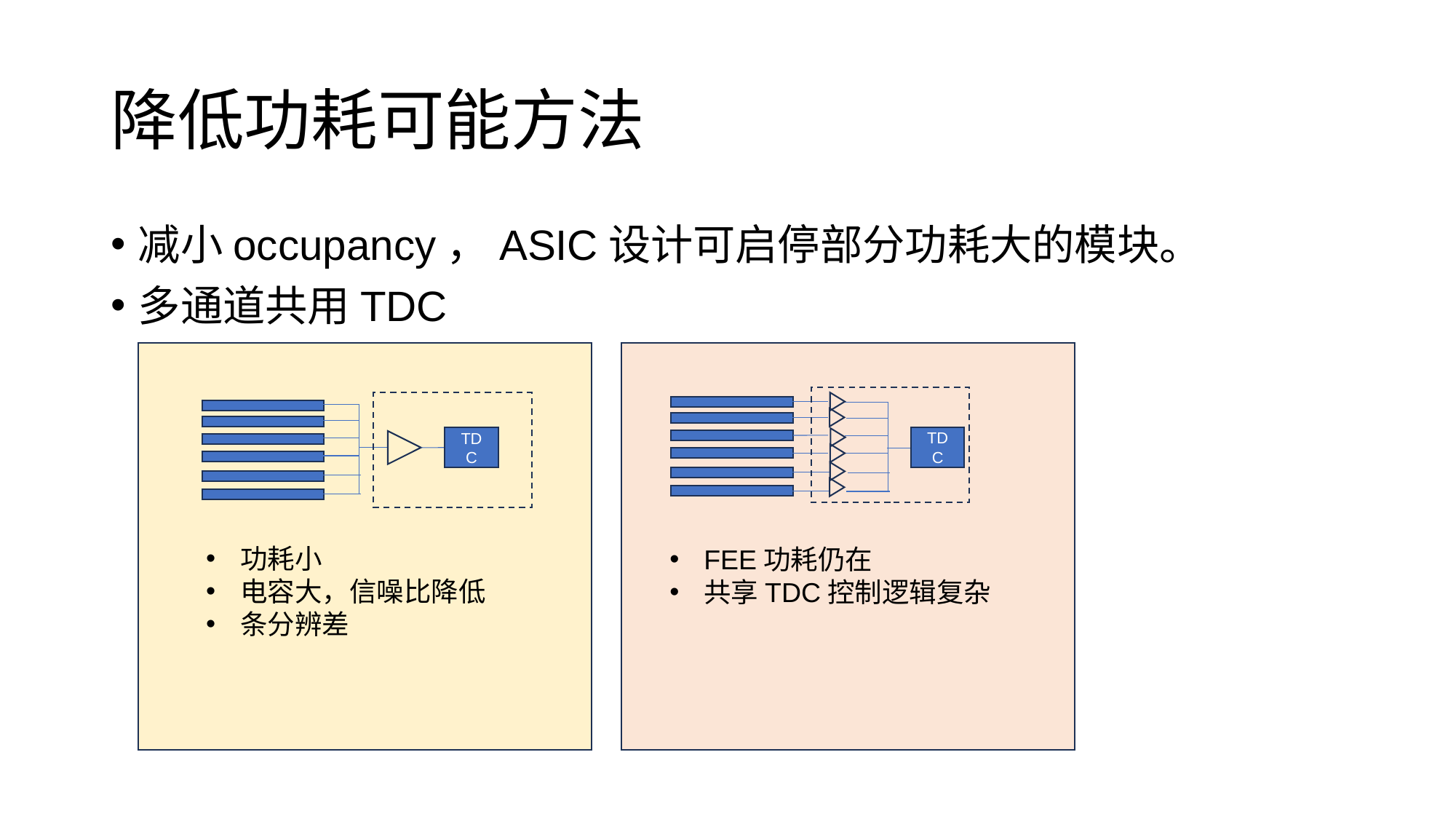

# 降低功耗可能方法
减小occupancy，ASIC设计可启停部分功耗大的模块。
多通道共用TDC

TDC

TDC

功耗小
电容大，信噪比降低
条分辨差
FEE功耗仍在
共享TDC控制逻辑复杂